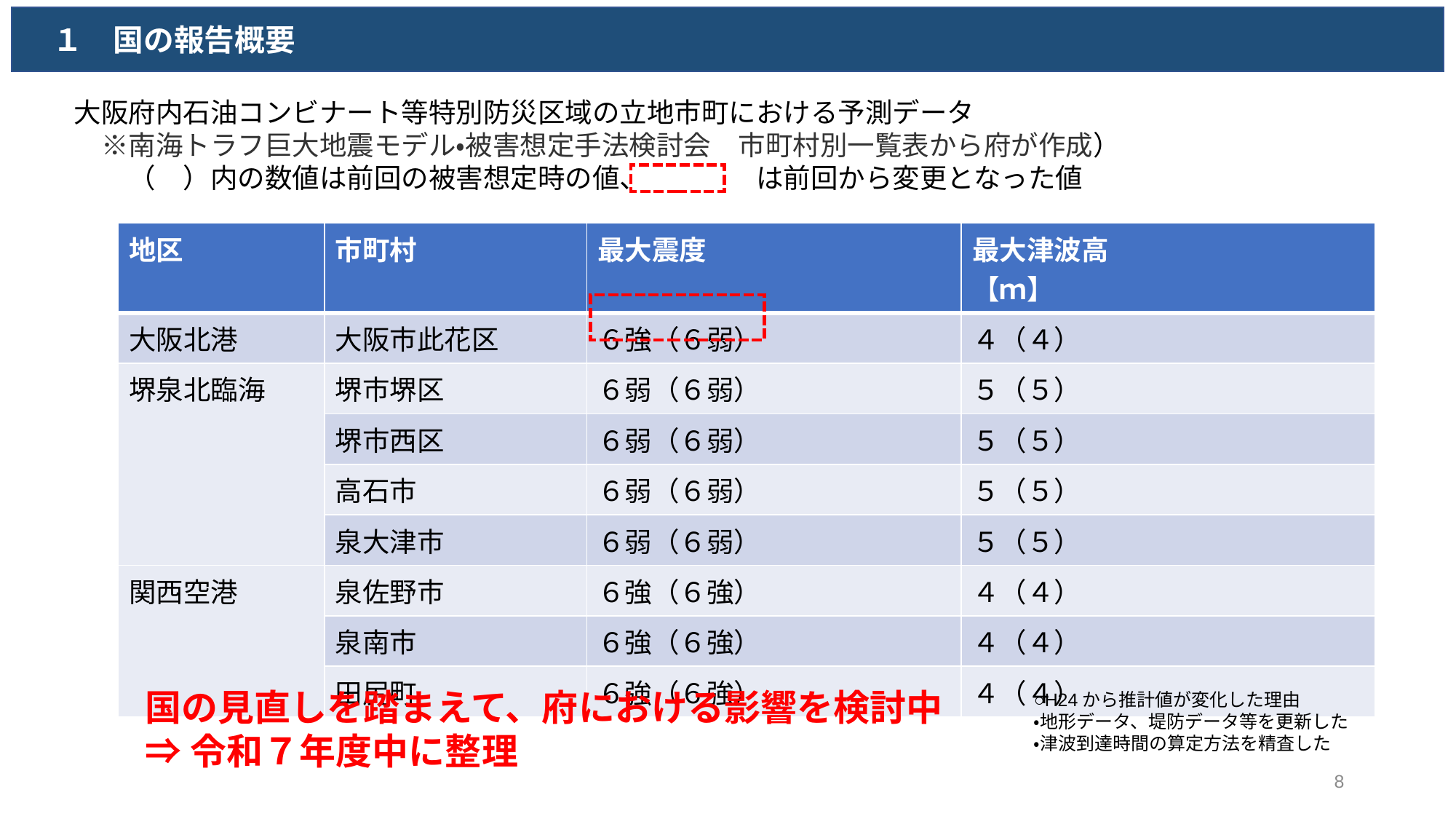

１　国の報告概要
大阪府内石油コンビナート等特別防災区域の立地市町における予測データ
　※南海トラフ巨大地震モデル・被害想定手法検討会　市町村別一覧表から府が作成）
　　（　）内の数値は前回の被害想定時の値、　　　　は前回から変更となった値

| 地区 | 市町村 | 最大震度 | 最大津波高 【ｍ】 |
| --- | --- | --- | --- |
| 大阪北港 | 大阪市此花区 | ６強（６弱） | ４（４） |
| 堺泉北臨海 | 堺市堺区 | ６弱（６弱） | ５（５） |
|  | 堺市西区 | ６弱（６弱） | ５（５） |
|  | 高石市 | ６弱（６弱） | ５（５） |
|  | 泉大津市 | ６弱（６弱） | ５（５） |
| 関西空港 | 泉佐野市 | ６強（６強） | ４（４） |
|  | 泉南市 | ６強（６強） | ４（４） |
|  | 田尻町 | ６強（６強） | ４（４） |

国の見直しを踏まえて、府における影響を検討中
⇒令和７年度中に整理
○H24から推計値が変化した理由
・地形データ、堤防データ等を更新した
・津波到達時間の算定方法を精査した
8